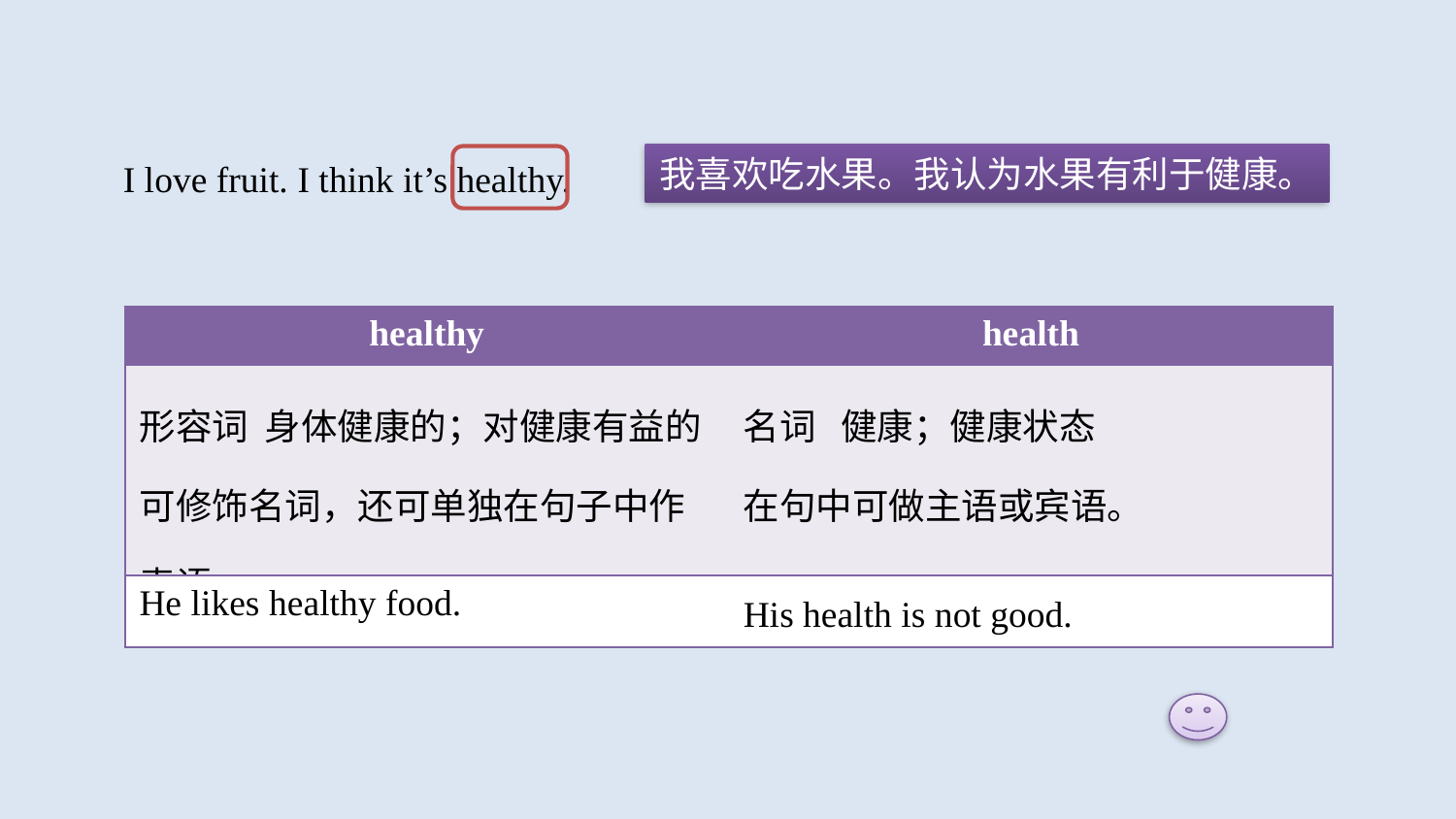

I love fruit. I think it’s healthy.
我喜欢吃水果。我认为水果有利于健康。

| healthy | health |
| --- | --- |
| 形容词 身体健康的；对健康有益的 可修饰名词，还可单独在句子中作表语。 | 名词 健康；健康状态 在句中可做主语或宾语。 |
| He likes healthy food. | His health is not good. |